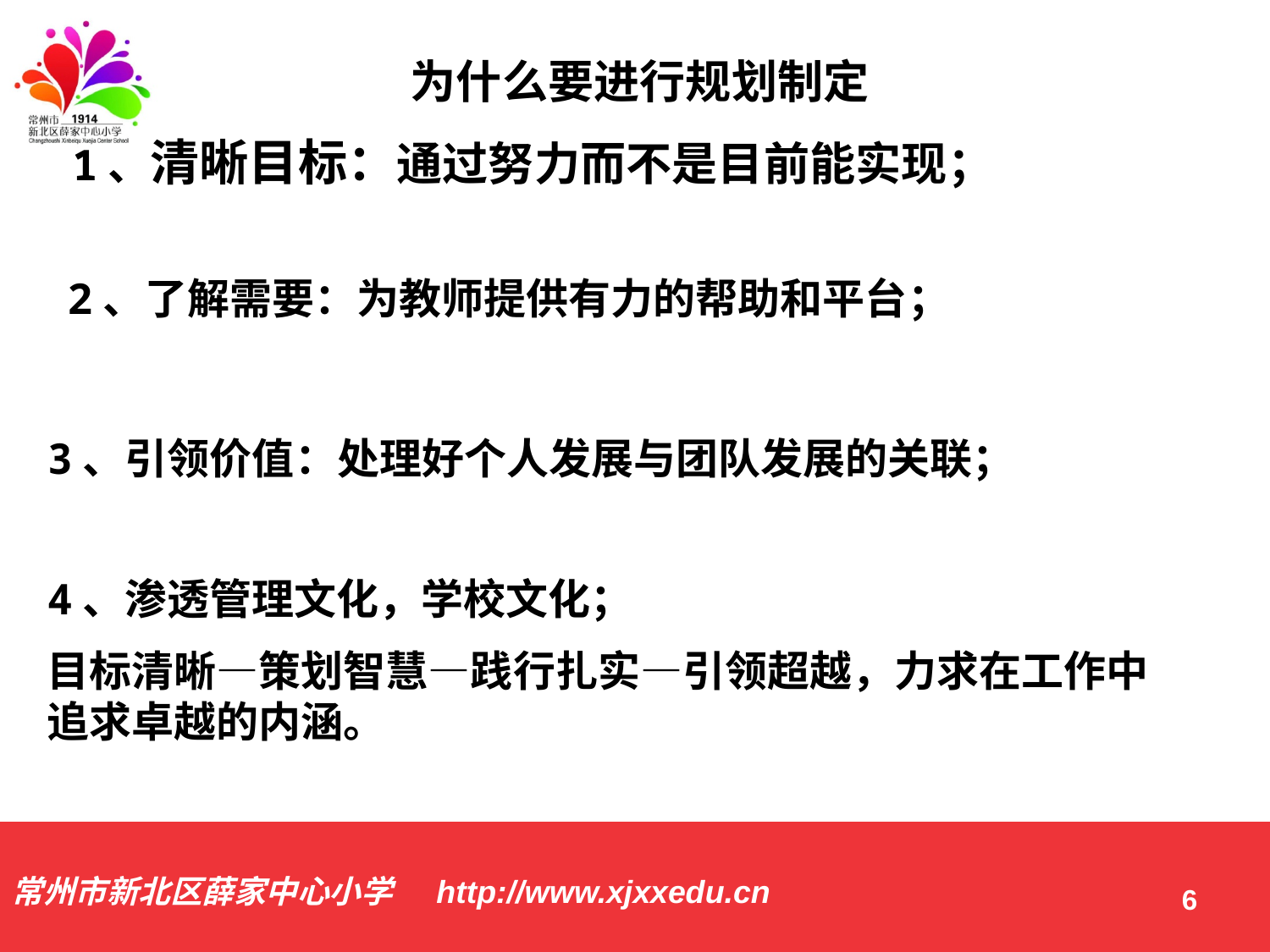

为什么要进行规划制定
1、清晰目标：通过努力而不是目前能实现；
2、了解需要：为教师提供有力的帮助和平台；

3、引领价值：处理好个人发展与团队发展的关联；
4、渗透管理文化，学校文化；
目标清晰—策划智慧—践行扎实—引领超越，力求在工作中追求卓越的内涵。
6